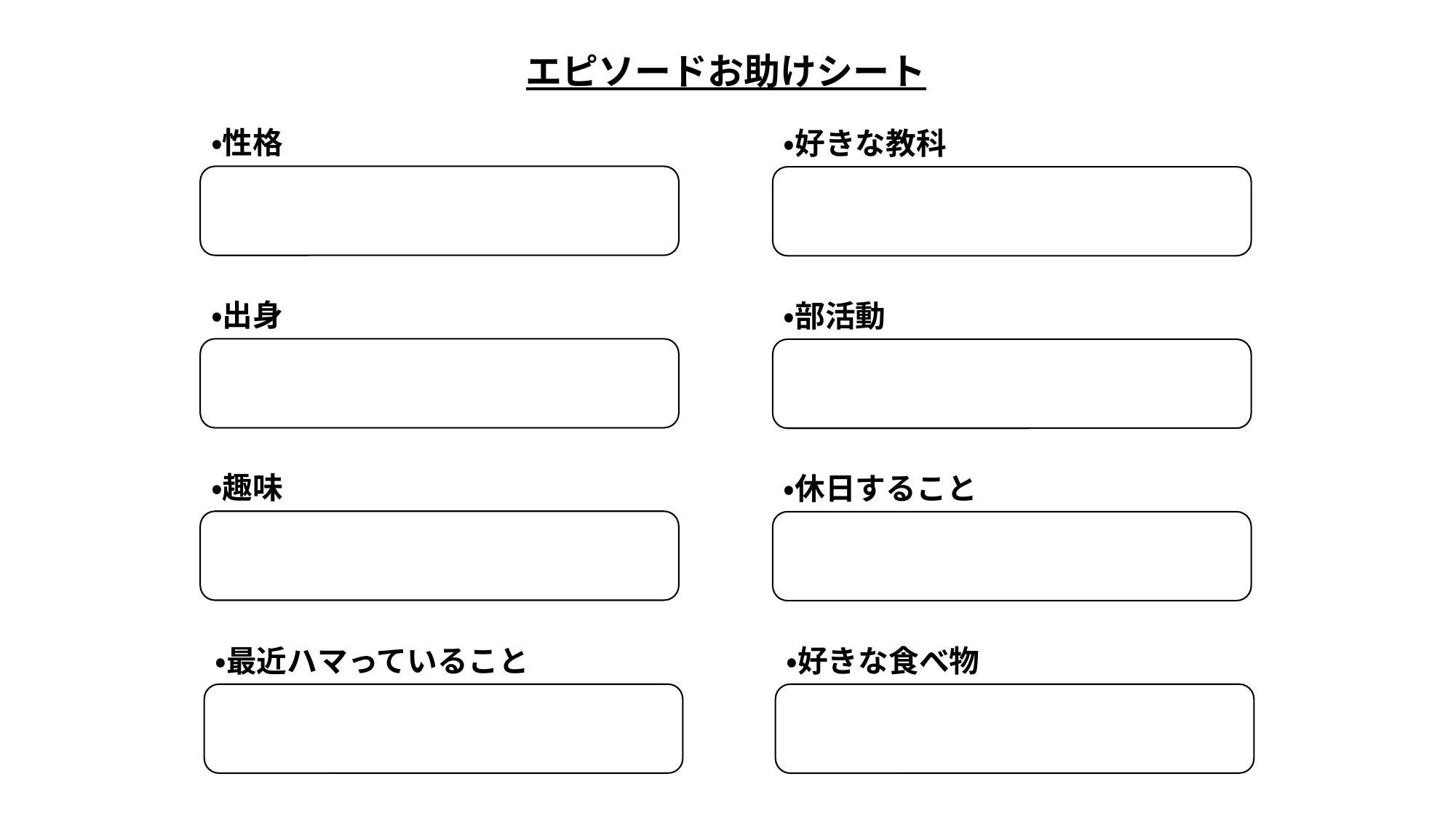

エピソードお助けシート
・性格
・好きな教科

・出身
・部活動

・趣味
・休日すること

・最近ハマっていること
・好きな食べ物